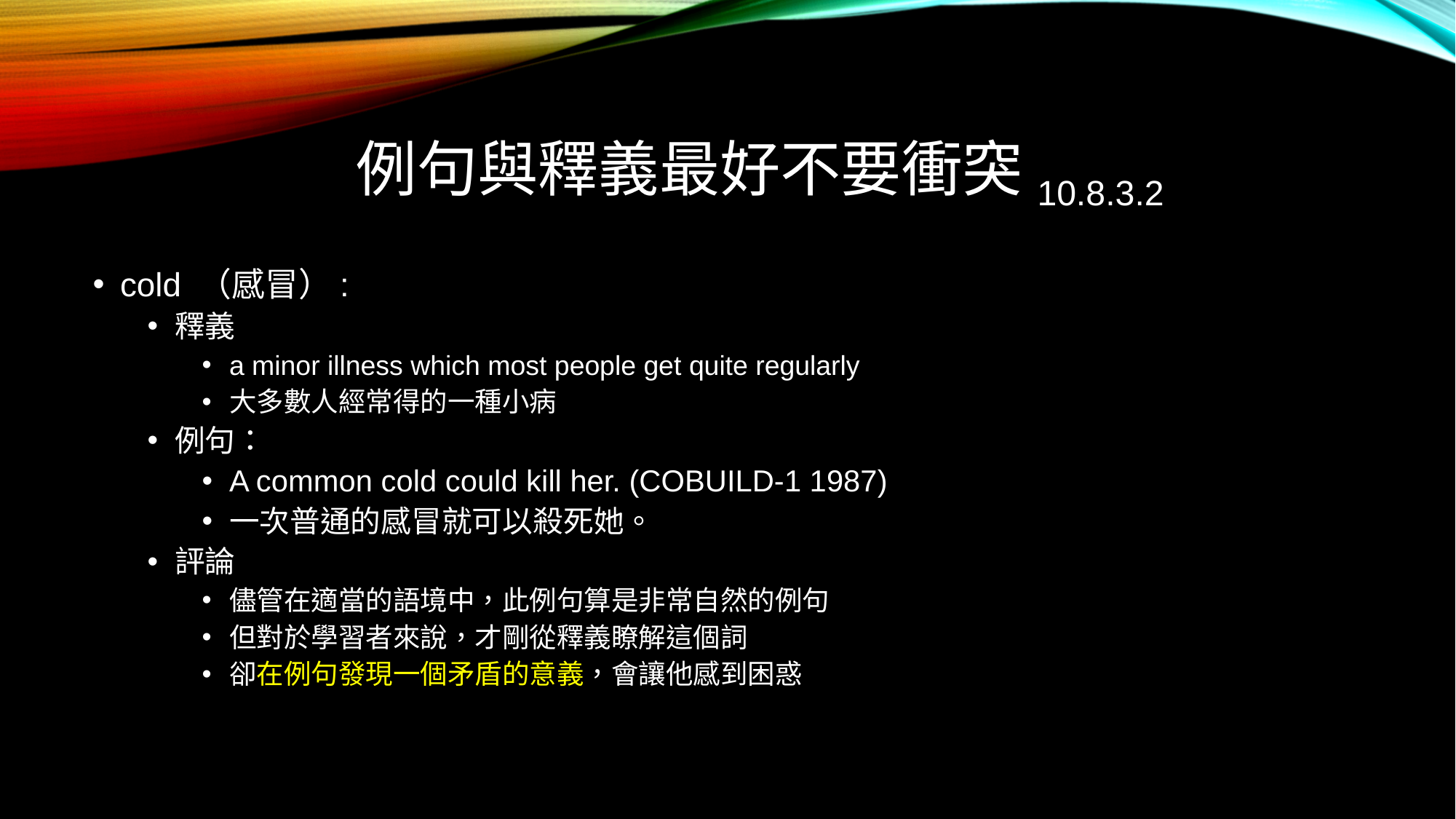

# 例句與釋義最好不要衝突10.8.3.2
cold （感冒）:
釋義
a minor illness which most people get quite regularly
大多數人經常得的一種小病
例句：
A common cold could kill her. (COBUILD-1 1987)
一次普通的感冒就可以殺死她。
評論
儘管在適當的語境中，此例句算是非常自然的例句
但對於學習者來說，才剛從釋義瞭解這個詞
卻在例句發現一個矛盾的意義，會讓他感到困惑